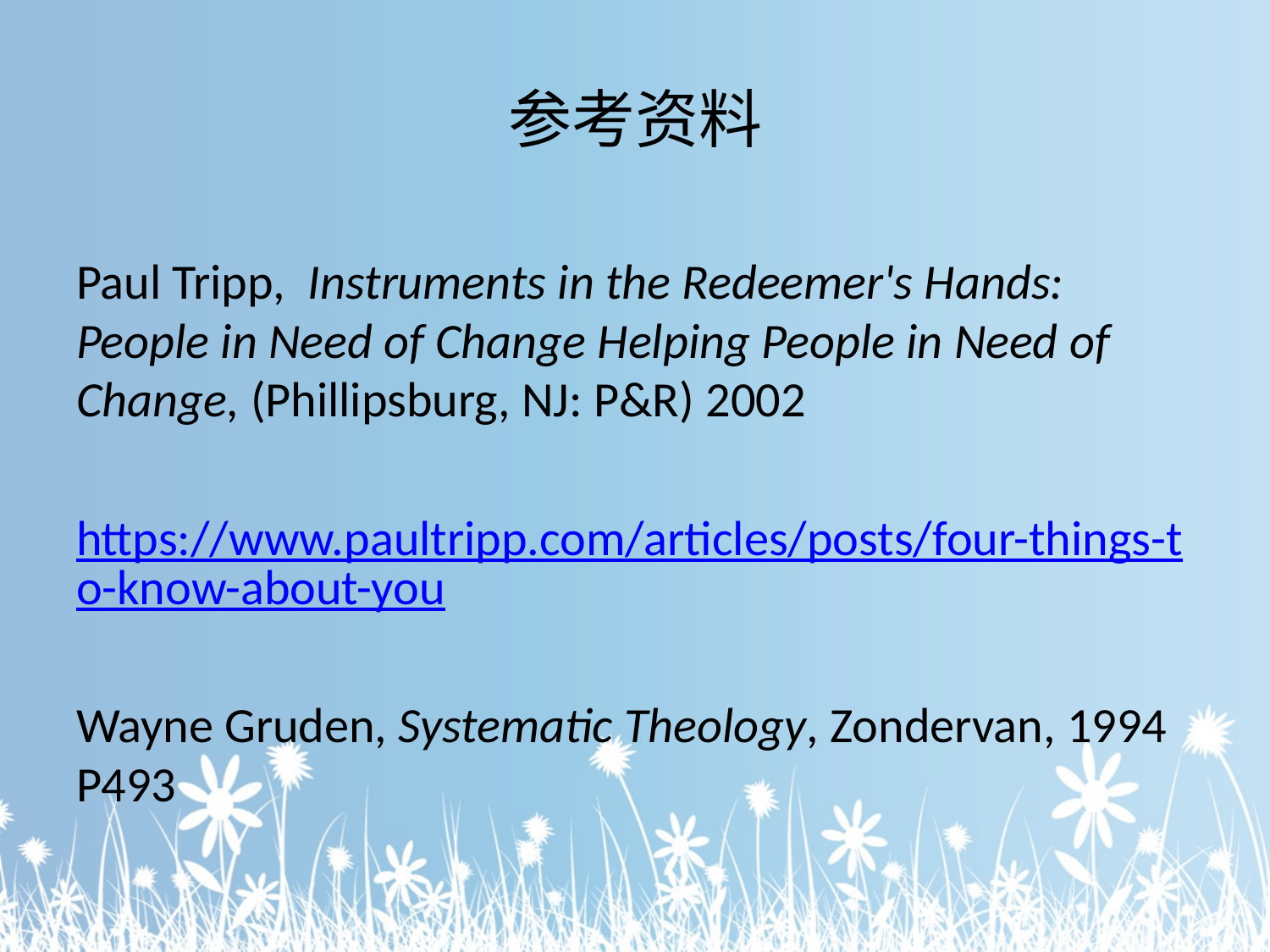

# 参考资料
Paul Tripp,  Instruments in the Redeemer's Hands: People in Need of Change Helping People in Need of Change, (Phillipsburg, NJ: P&R) 2002

https://www.paultripp.com/articles/posts/four-things-to-know-about-you

Wayne Gruden, Systematic Theology, Zondervan, 1994 P493